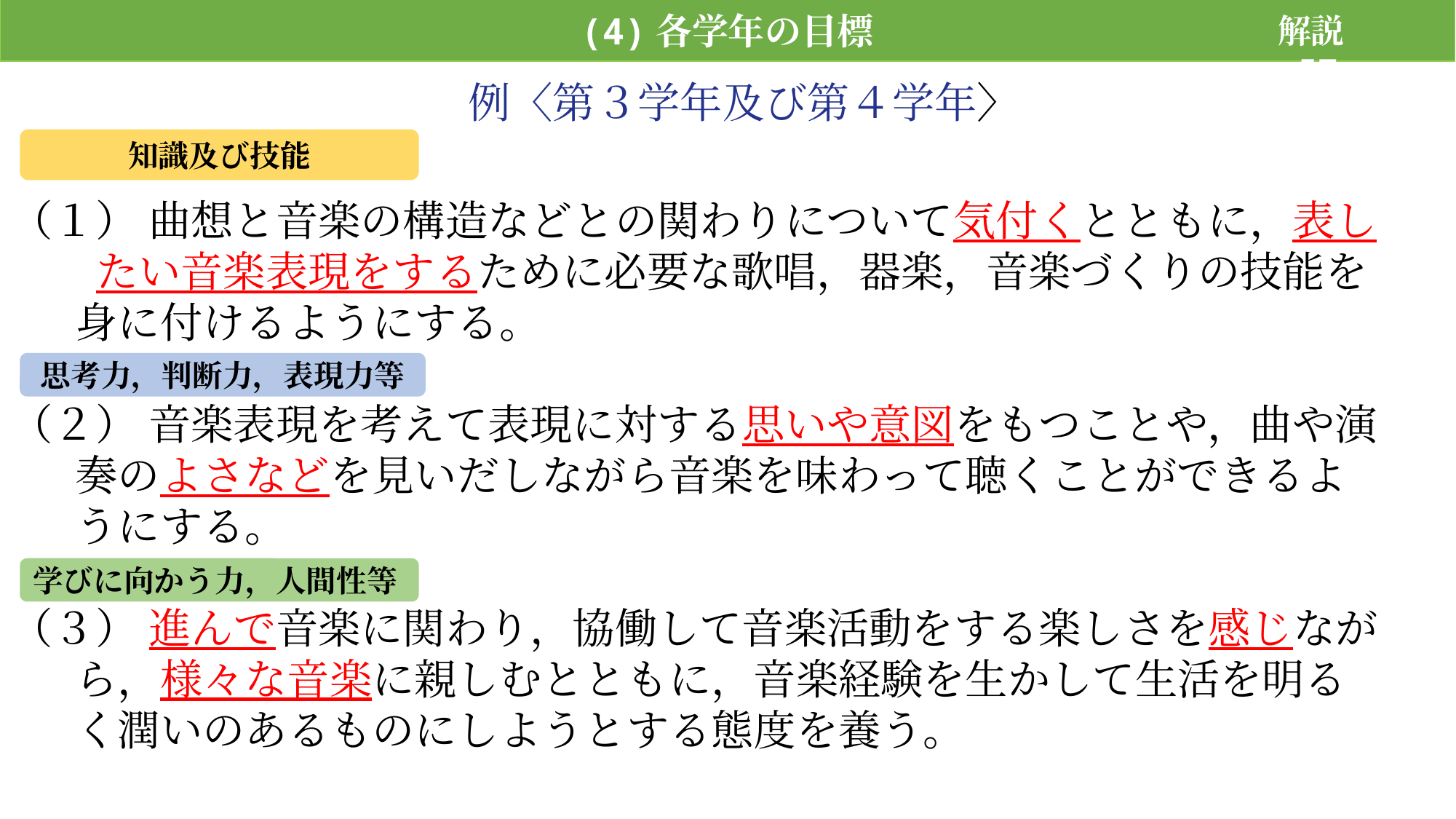

(4)各学年の目標
解説　p57
例〈第３学年及び第４学年〉
知識及び技能

（１） 曲想と音楽の構造などとの関わりについて気付くとともに，表し
   　たい音楽表現をするために必要な歌唱，器楽，音楽づくりの技能を
     身に付けるようにする。

（２） 音楽表現を考えて表現に対する思いや意図をもつことや，曲や演
     奏のよさなどを見いだしながら音楽を味わって聴くことができるよ
     うにする。

（３） 進んで音楽に関わり，協働して音楽活動をする楽しさを感じなが
     ら，様々な音楽に親しむとともに，音楽経験を生かして生活を明る
     く潤いのあるものにしようとする態度を養う。

思考力，判断力，表現力等
学びに向かう力，人間性等